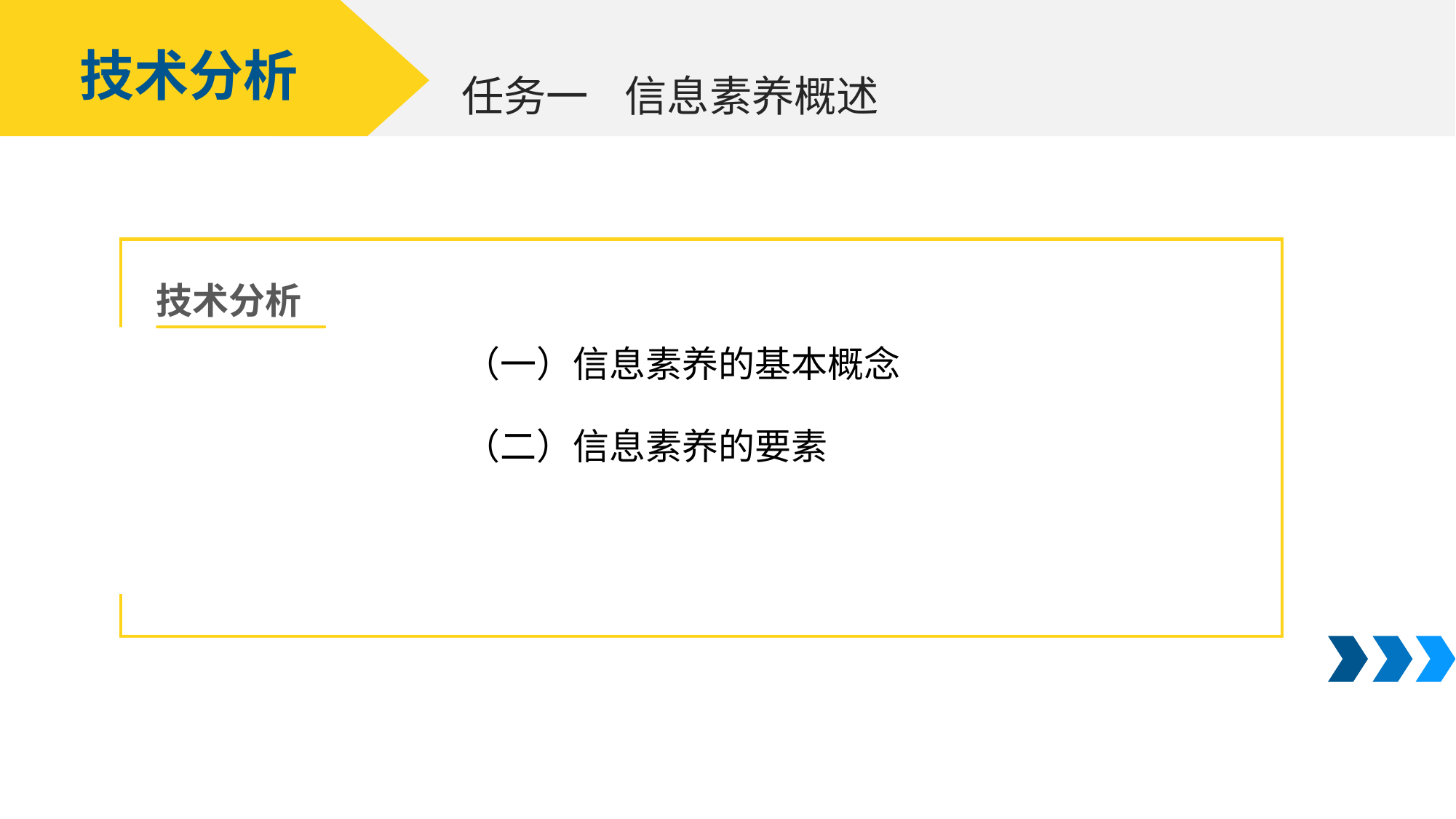

技术分析
信息素养概述
任务一

技术分析

（一）信息素养的基本概念
（二）信息素养的要素